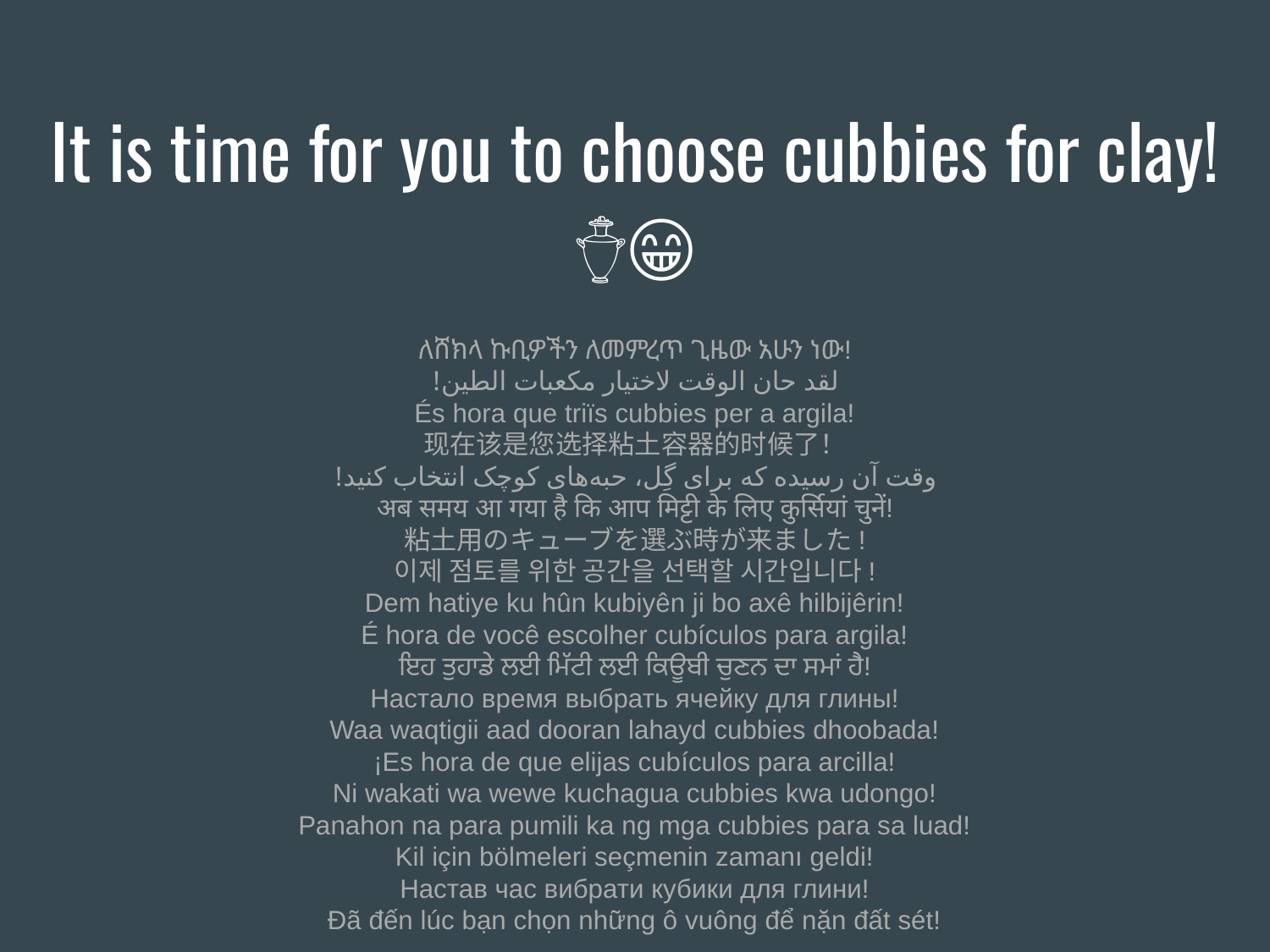

It is time for you to choose cubbies for clay!
🏺😁
ለሸክላ ኩቢዎችን ለመምረጥ ጊዜው አሁን ነው!
لقد حان الوقت لاختيار مكعبات الطين!
És hora que triïs cubbies per a argila!
现在该是您选择粘土容器的时候了！
وقت آن رسیده که برای گِل، حبه‌های کوچک انتخاب کنید!
अब समय आ गया है कि आप मिट्टी के लिए कुर्सियां ​​चुनें!
粘土用のキューブを選ぶ時が来ました!
이제 점토를 위한 공간을 선택할 시간입니다!
Dem hatiye ku hûn kubiyên ji bo axê hilbijêrin!
É hora de você escolher cubículos para argila!
ਇਹ ਤੁਹਾਡੇ ਲਈ ਮਿੱਟੀ ਲਈ ਕਿਊਬੀ ਚੁਣਨ ਦਾ ਸਮਾਂ ਹੈ!
Настало время выбрать ячейку для глины!
Waa waqtigii aad dooran lahayd cubbies dhoobada!
¡Es hora de que elijas cubículos para arcilla!
Ni wakati wa wewe kuchagua cubbies kwa udongo!
Panahon na para pumili ka ng mga cubbies para sa luad!
Kil için bölmeleri seçmenin zamanı geldi!
Настав час вибрати кубики для глини!
Đã đến lúc bạn chọn những ô vuông để nặn đất sét!